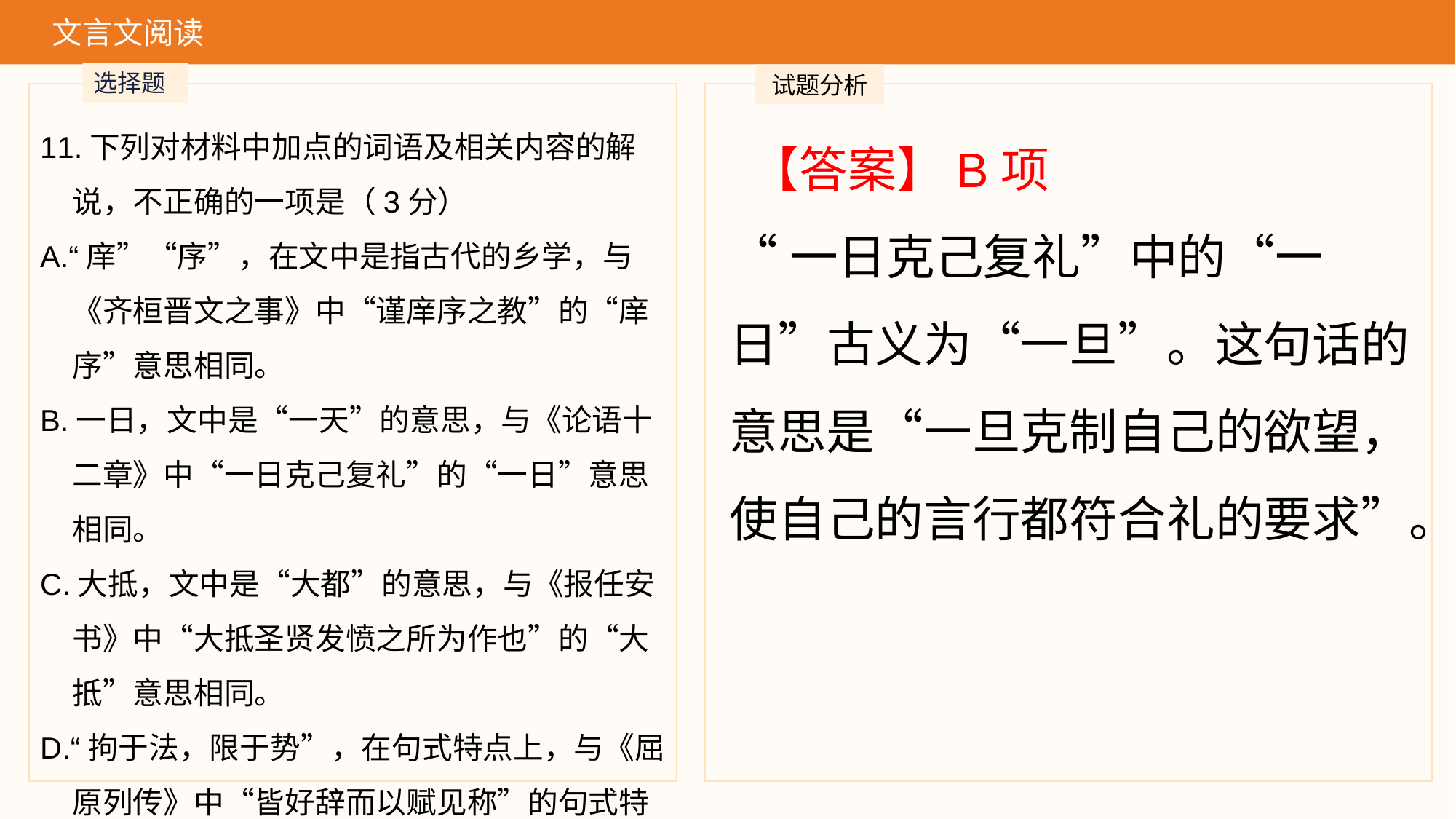

文言文阅读
选择题
试题分析

11.下列对材料中加点的词语及相关内容的解说，不正确的一项是（3分）
A.“庠”“序”，在文中是指古代的乡学，与《齐桓晋文之事》中“谨庠序之教”的“庠序”意思相同。
B.一日，文中是“一天”的意思，与《论语十二章》中“一日克己复礼”的“一日”意思相同。
C.大抵，文中是“大都”的意思，与《报任安书》中“大抵圣贤发愤之所为作也”的“大抵”意思相同。
D.“拘于法，限于势”，在句式特点上，与《屈原列传》中“皆好辞而以赋见称”的句式特点相同。
  【答案】B项
‌“一日克己复礼”中的“一日”古义为“一旦”。‌‌这句话的意思是“一旦克制自己的欲望，使自己的言行都符合礼的要求”。